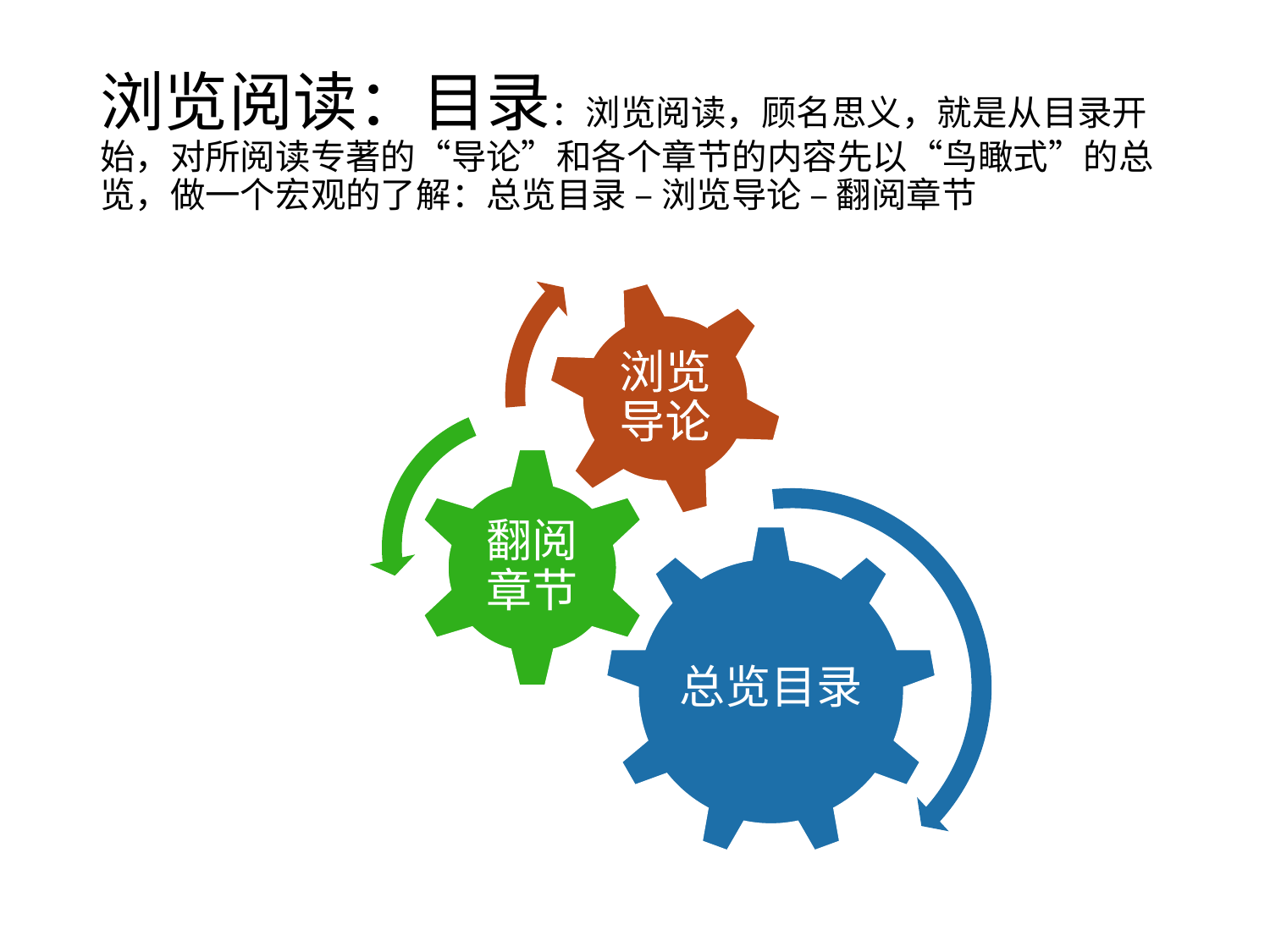

# 浏览阅读：目录：浏览阅读，顾名思义，就是从目录开始，对所阅读专著的“导论”和各个章节的内容先以“鸟瞰式”的总览，做一个宏观的了解：总览目录 – 浏览导论 – 翻阅章节
总览目录
翻阅章节
浏览导论